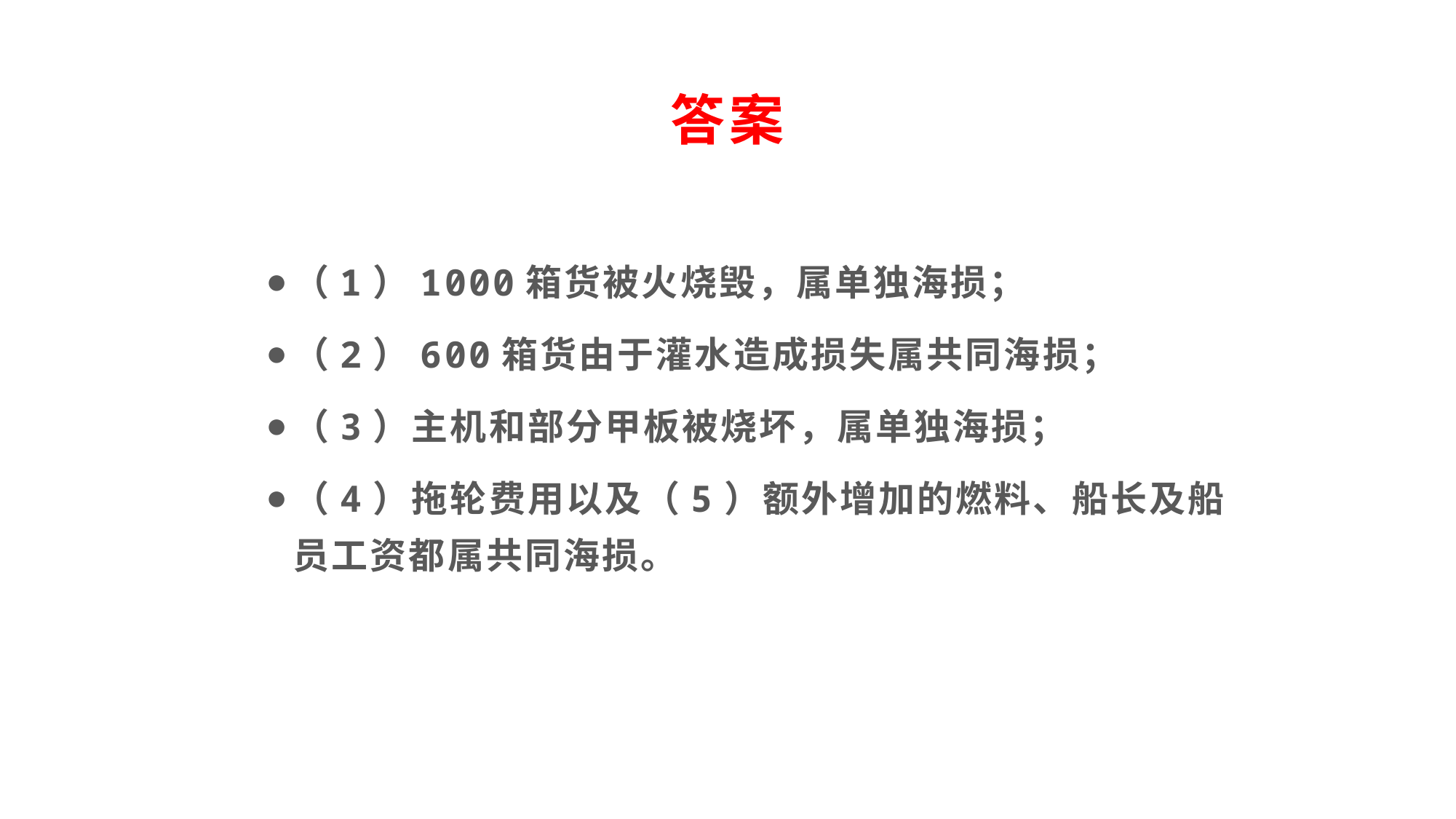

# 答案
（1）1000箱货被火烧毁，属单独海损；
（2）600箱货由于灌水造成损失属共同海损；
（3）主机和部分甲板被烧坏，属单独海损；
（4）拖轮费用以及（5）额外增加的燃料、船长及船员工资都属共同海损。